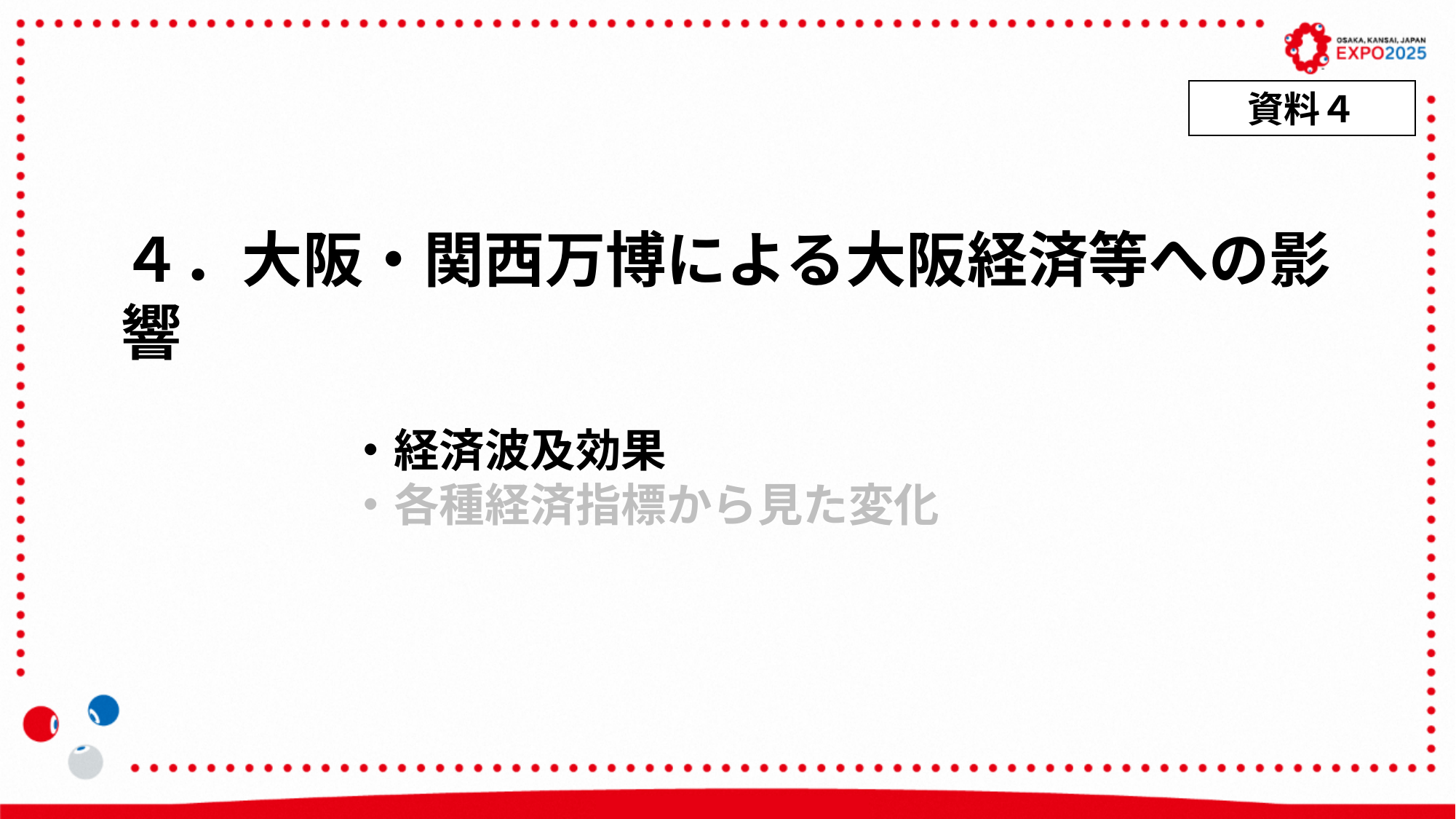

資料４
４．大阪・関西万博による大阪経済等への影響

　　　　　・経済波及効果
　　　　　・各種経済指標から見た変化